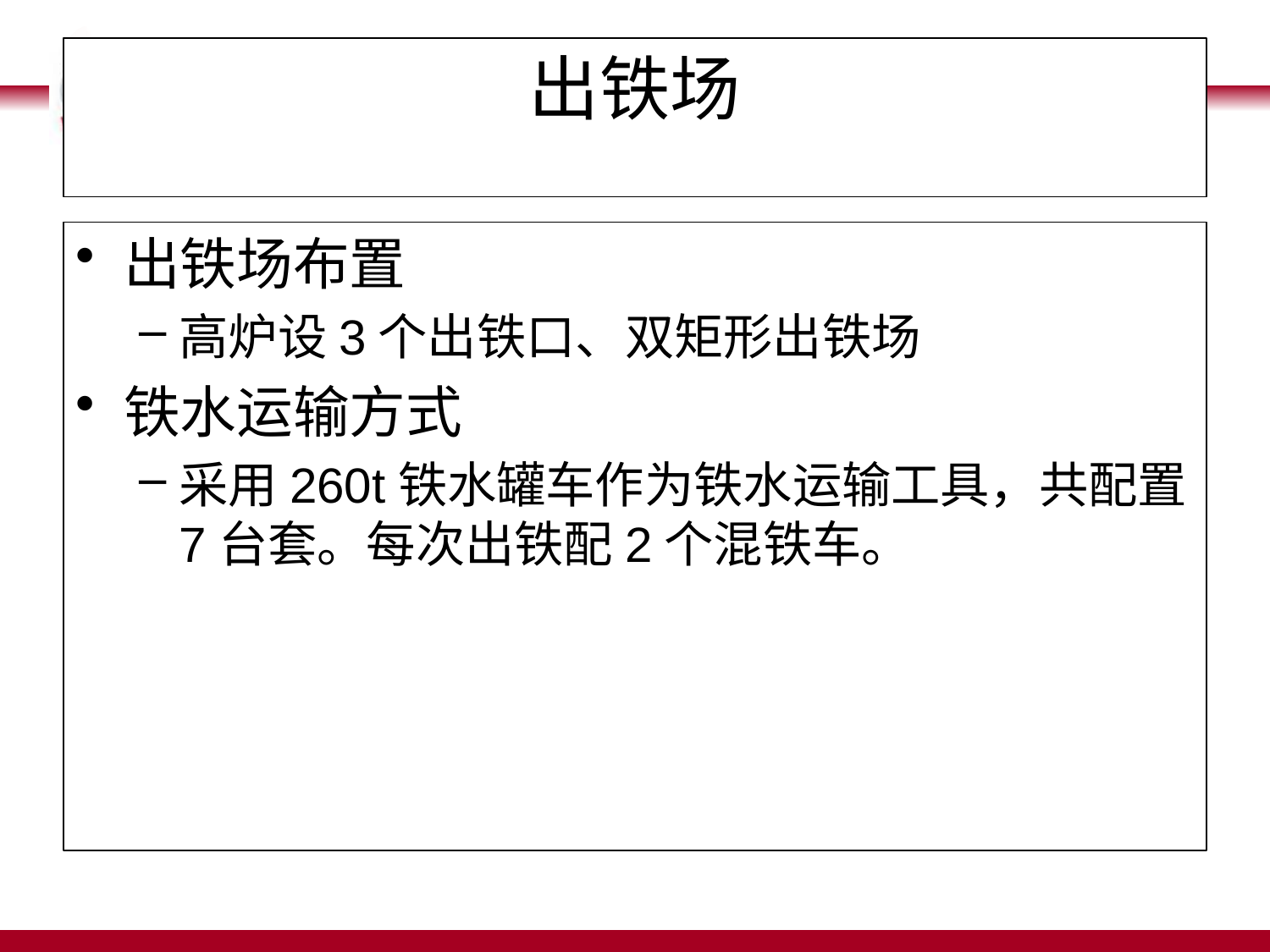

出铁场
出铁场布置
高炉设3个出铁口、双矩形出铁场
铁水运输方式
采用260t铁水罐车作为铁水运输工具，共配置7台套。每次出铁配2个混铁车。